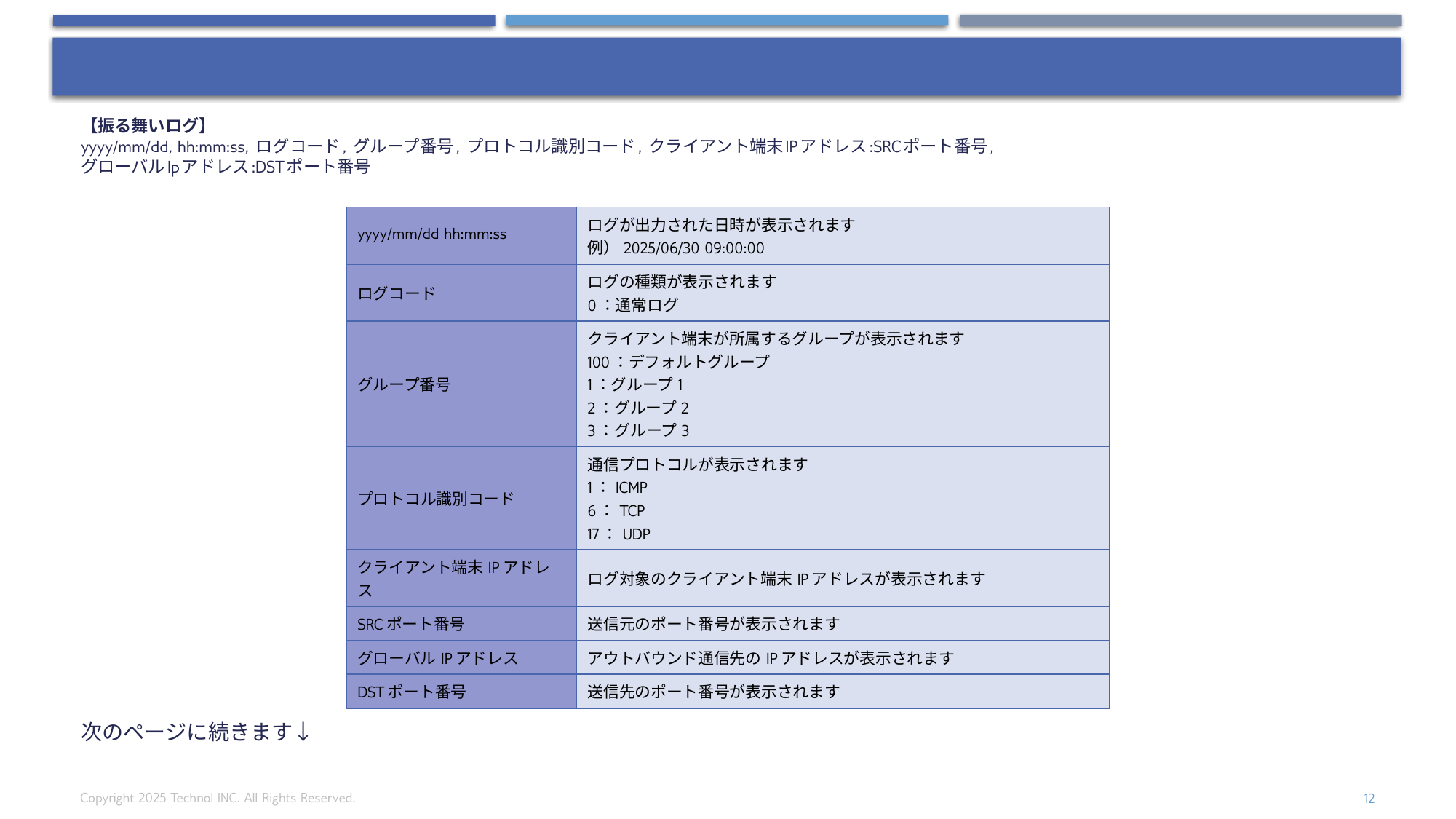

#
【振る舞いログ】
yyyy/mm/dd, hh:mm:ss, ログコード, グループ番号, プロトコル識別コード, クライアント端末IPアドレス:SRCポート番号,
グローバルIpアドレス:DSTポート番号
| yyyy/mm/dd hh:mm:ss | ログが出力された日時が表示されます　 例）2025/06/30 09:00:00 |
| --- | --- |
| ログコード | ログの種類が表示されます 0：通常ログ |
| グループ番号 | クライアント端末が所属するグループが表示されます 100：デフォルトグループ 1：グループ1 2：グループ2 3：グループ3 |
| プロトコル識別コード | 通信プロトコルが表示されます 1：ICMP 6：TCP 17：UDP |
| クライアント端末IPアドレス | ログ対象のクライアント端末IPアドレスが表示されます |
| SRCポート番号 | 送信元のポート番号が表示されます |
| グローバルIPアドレス | アウトバウンド通信先のIPアドレスが表示されます |
| DSTポート番号 | 送信先のポート番号が表示されます |
次のページに続きます↓
Copyright 2025 Technol INC. All Rights Reserved.
12